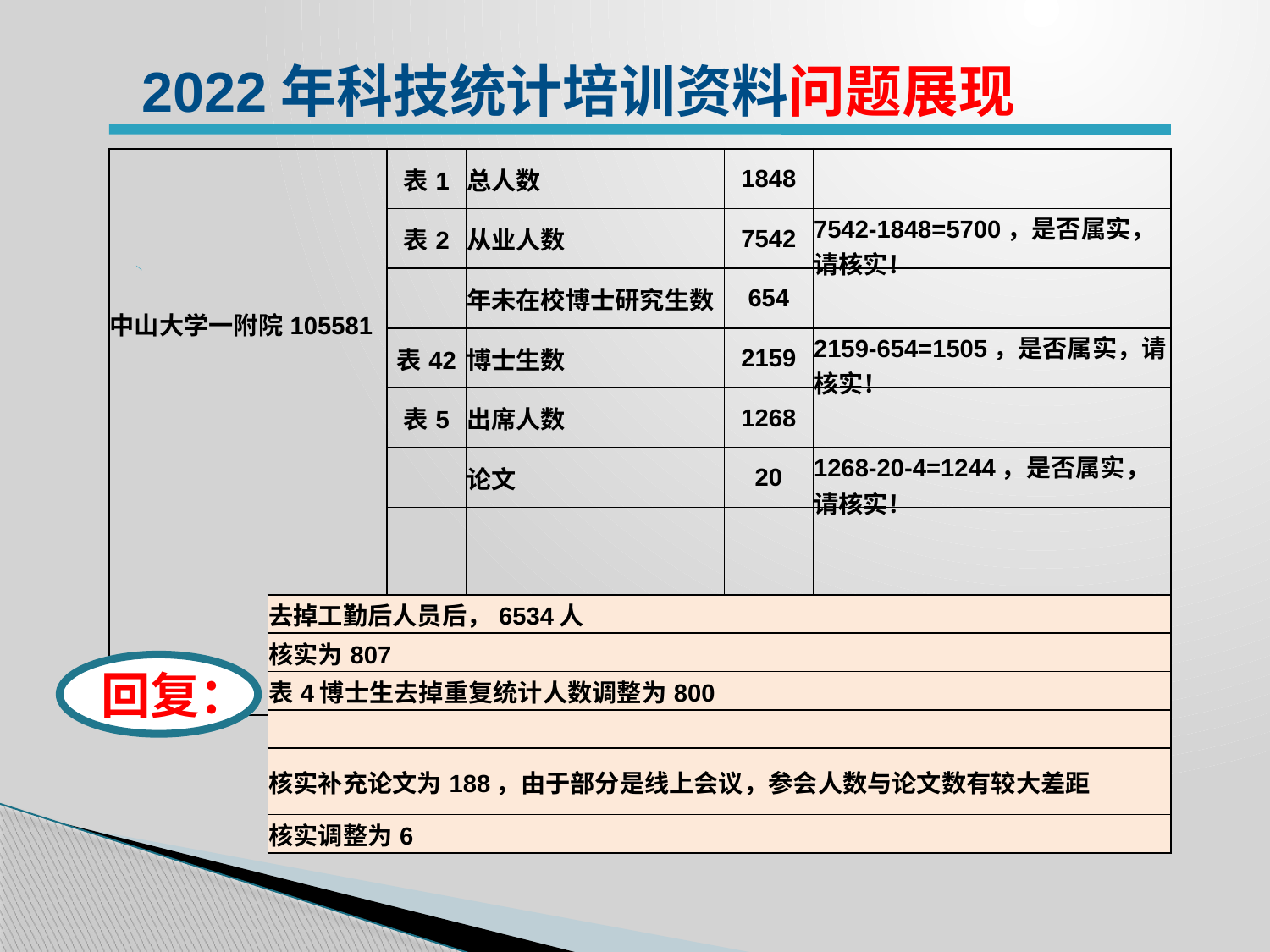

2022年科技统计培训资料问题展现
| 中山大学一附院105581 | 表1 | 总人数 | 1848 |  |
| --- | --- | --- | --- | --- |
|  | 表2 | 从业人数 | 7542 | 7542-1848=5700，是否属实，请核实！ |
|  |  | 年未在校博士研究生数 | 654 |  |
|  | 表42 | 博士生数 | 2159 | 2159-654=1505，是否属实，请核实！ |
|  | 表5 | 出席人数 | 1268 |  |
|  |  | 论文 | 20 | 1268-20-4=1244，是否属实，请核实！ |
|  |  | 特邀报告 | 4 |  |
| 去掉工勤后人员后，6534人 |
| --- |
| 核实为807 |
| 表4博士生去掉重复统计人数调整为800 |
|  |
| 核实补充论文为188，由于部分是线上会议，参会人数与论文数有较大差距 |
| 核实调整为6 |
回复：